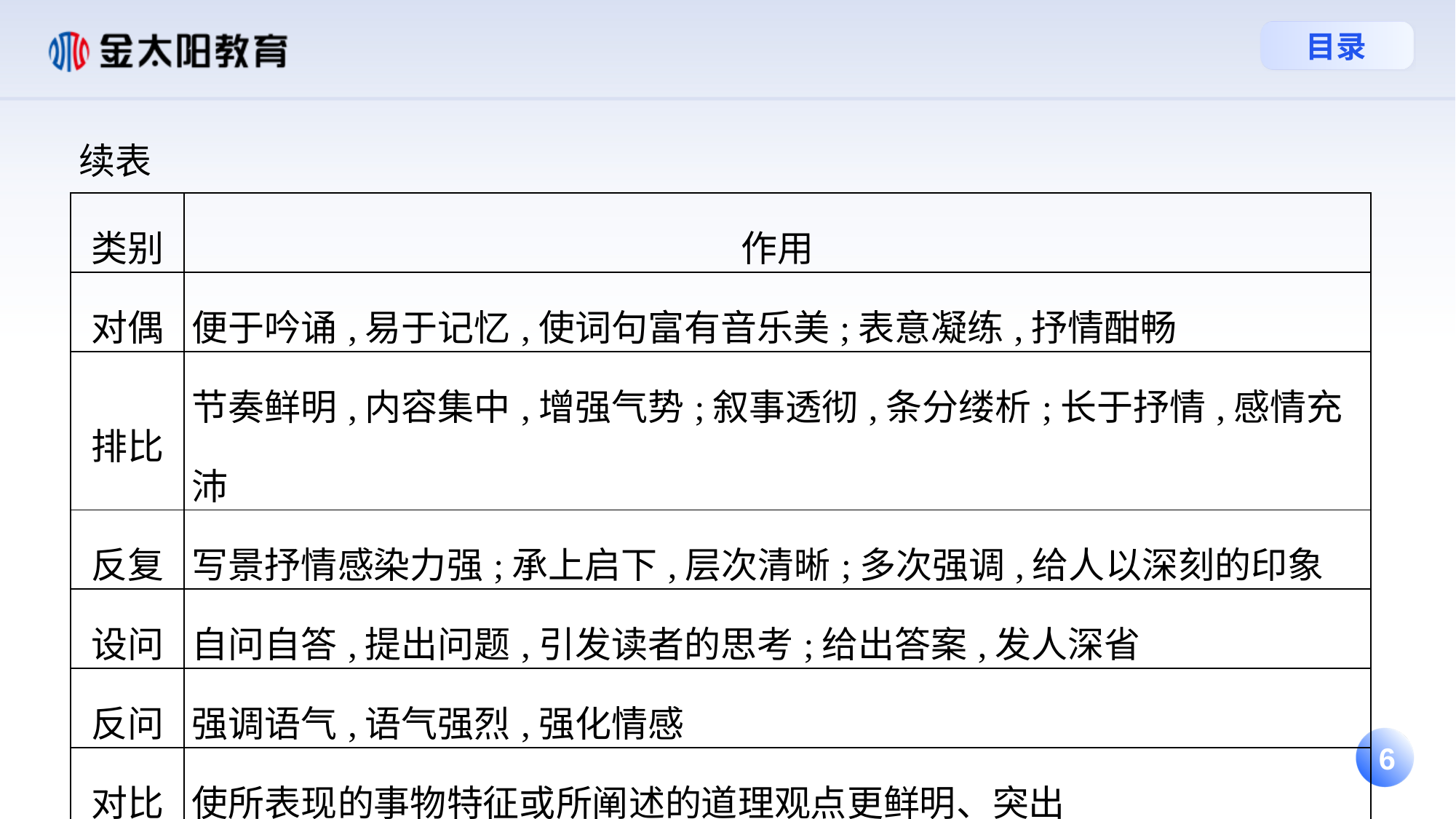

续表

| 类别 | 作用 |
| --- | --- |
| 对偶 | 便于吟诵,易于记忆,使词句富有音乐美;表意凝练,抒情酣畅 |
| 排比 | 节奏鲜明,内容集中,增强气势;叙事透彻,条分缕析;长于抒情,感情充沛 |
| 反复 | 写景抒情感染力强;承上启下,层次清晰;多次强调,给人以深刻的印象 |
| 设问 | 自问自答,提出问题,引发读者的思考;给出答案,发人深省 |
| 反问 | 强调语气,语气强烈,强化情感 |
| 对比 | 使所表现的事物特征或所阐述的道理观点更鲜明、突出 |